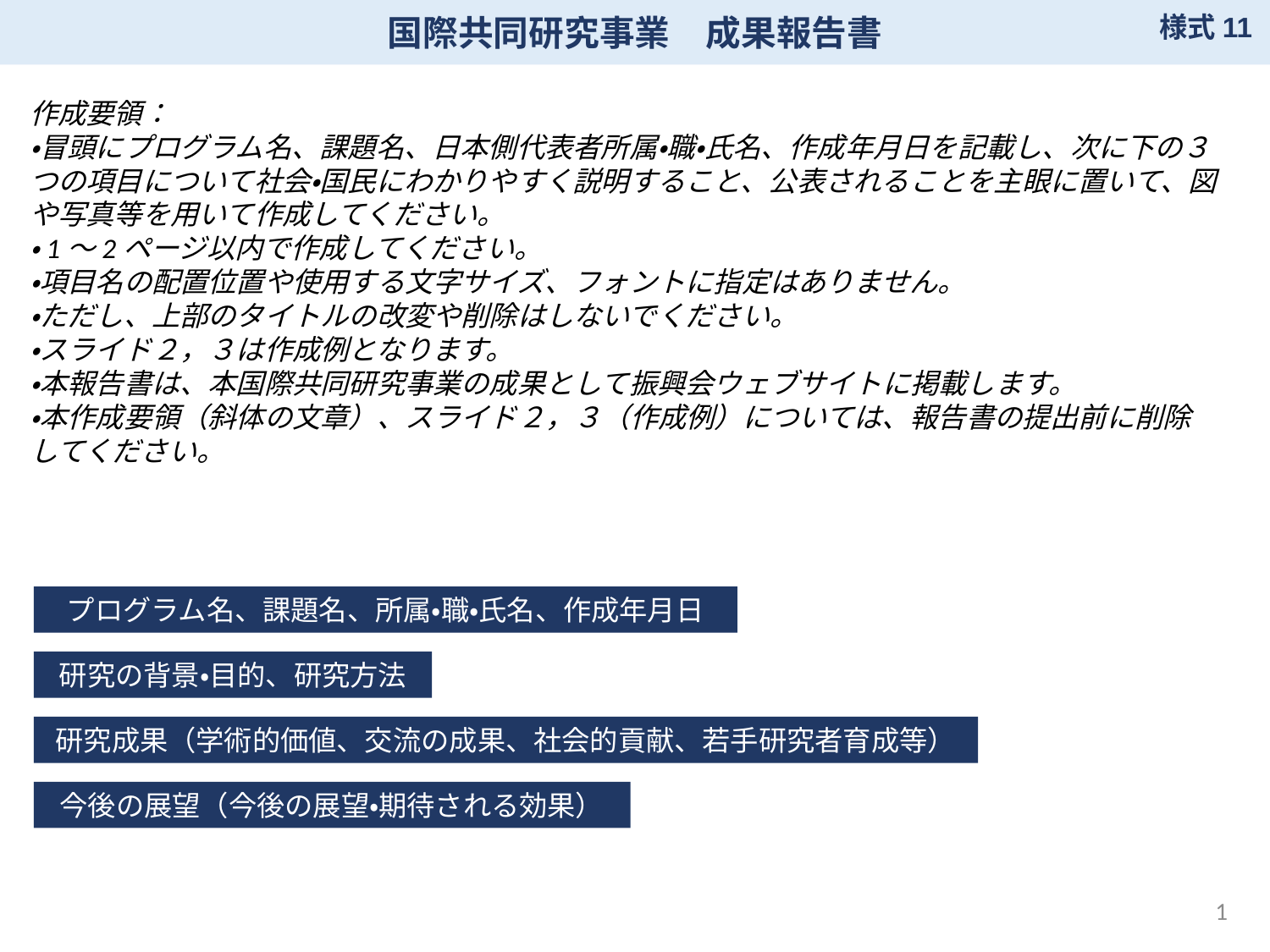

作成要領：
・冒頭にプログラム名、課題名、日本側代表者所属・職・氏名、作成年月日を記載し、次に下の３つの項目について社会・国民にわかりやすく説明すること、公表されることを主眼に置いて、図や写真等を用いて作成してください。
・1～2ページ以内で作成してください。
・項目名の配置位置や使用する文字サイズ、フォントに指定はありません。
・ただし、上部のタイトルの改変や削除はしないでください。
・スライド２，３は作成例となります。
・本報告書は、本国際共同研究事業の成果として振興会ウェブサイトに掲載します。
・本作成要領（斜体の文章）、スライド２，３（作成例）については、報告書の提出前に削除してください。
プログラム名、課題名、所属・職・氏名、作成年月日
研究の背景・目的、研究方法
研究成果（学術的価値、交流の成果、社会的貢献、若手研究者育成等）
今後の展望（今後の展望・期待される効果）
1